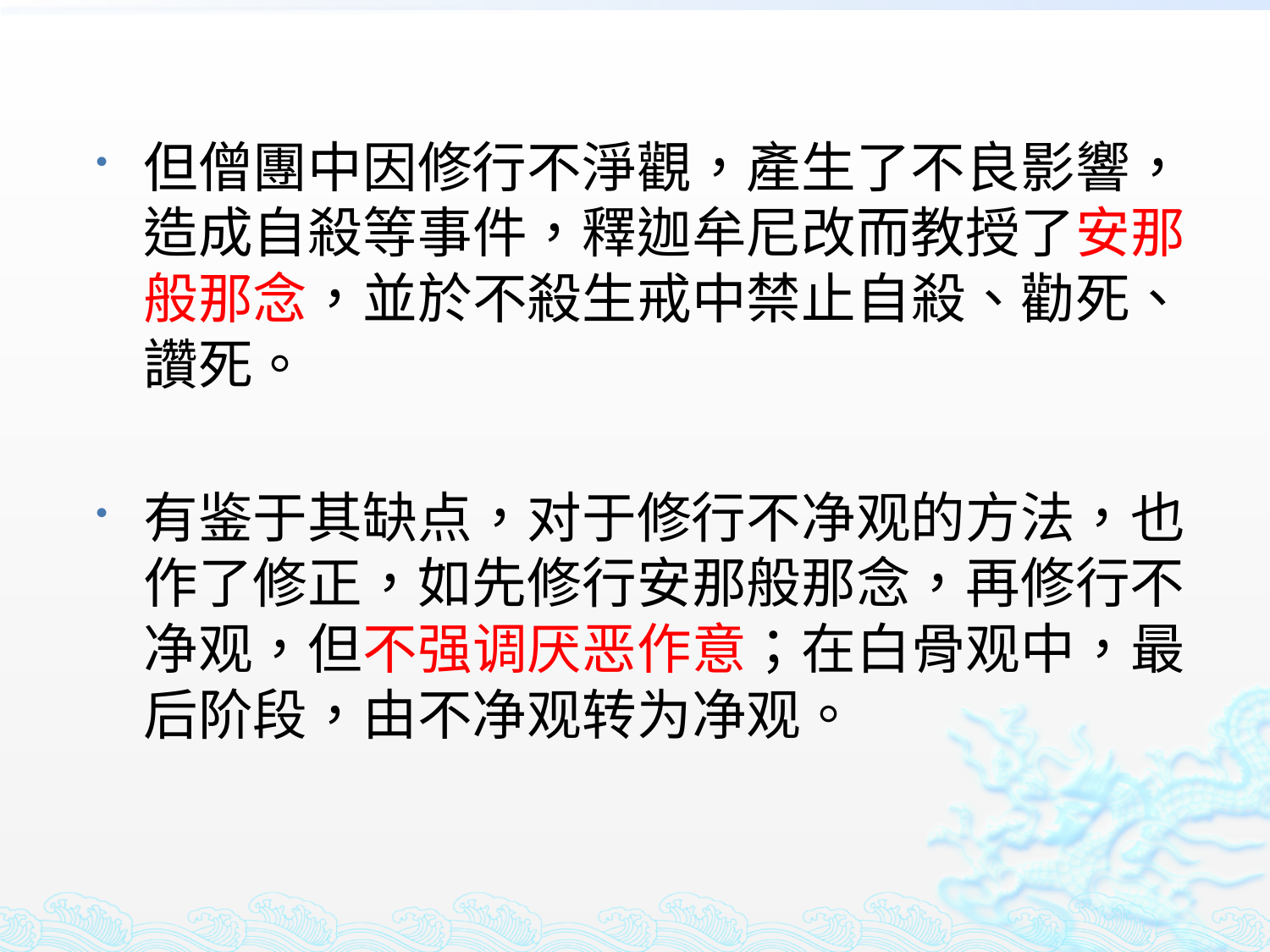

但僧團中因修行不淨觀，產生了不良影響，造成自殺等事件，釋迦牟尼改而教授了安那般那念，並於不殺生戒中禁止自殺、勸死、讚死。

有鉴于其缺点，对于修行不净观的方法，也作了修正，如先修行安那般那念，再修行不净观，但不强调厌恶作意；在白骨观中，最后阶段，由不净观转为净观。